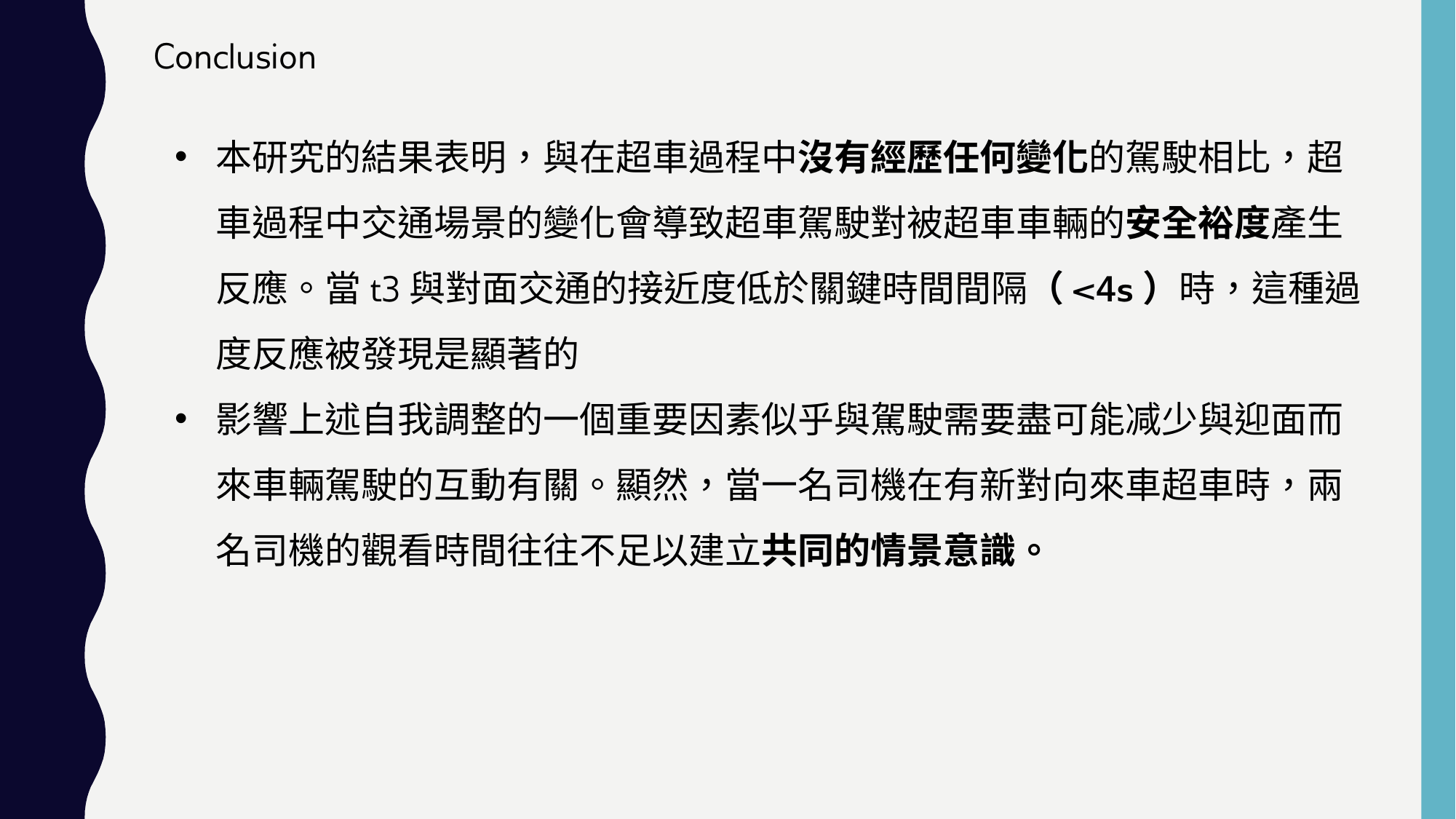

Conclusion
本研究的結果表明，與在超車過程中沒有經歷任何變化的駕駛相比，超車過程中交通場景的變化會導致超車駕駛對被超車車輛的安全裕度產生反應。當t3與對面交通的接近度低於關鍵時間間隔（<4s）時，這種過度反應被發現是顯著的
影響上述自我調整的一個重要因素似乎與駕駛需要盡可能减少與迎面而來車輛駕駛的互動有關。顯然，當一名司機在有新對向來車超車時，兩名司機的觀看時間往往不足以建立共同的情景意識。